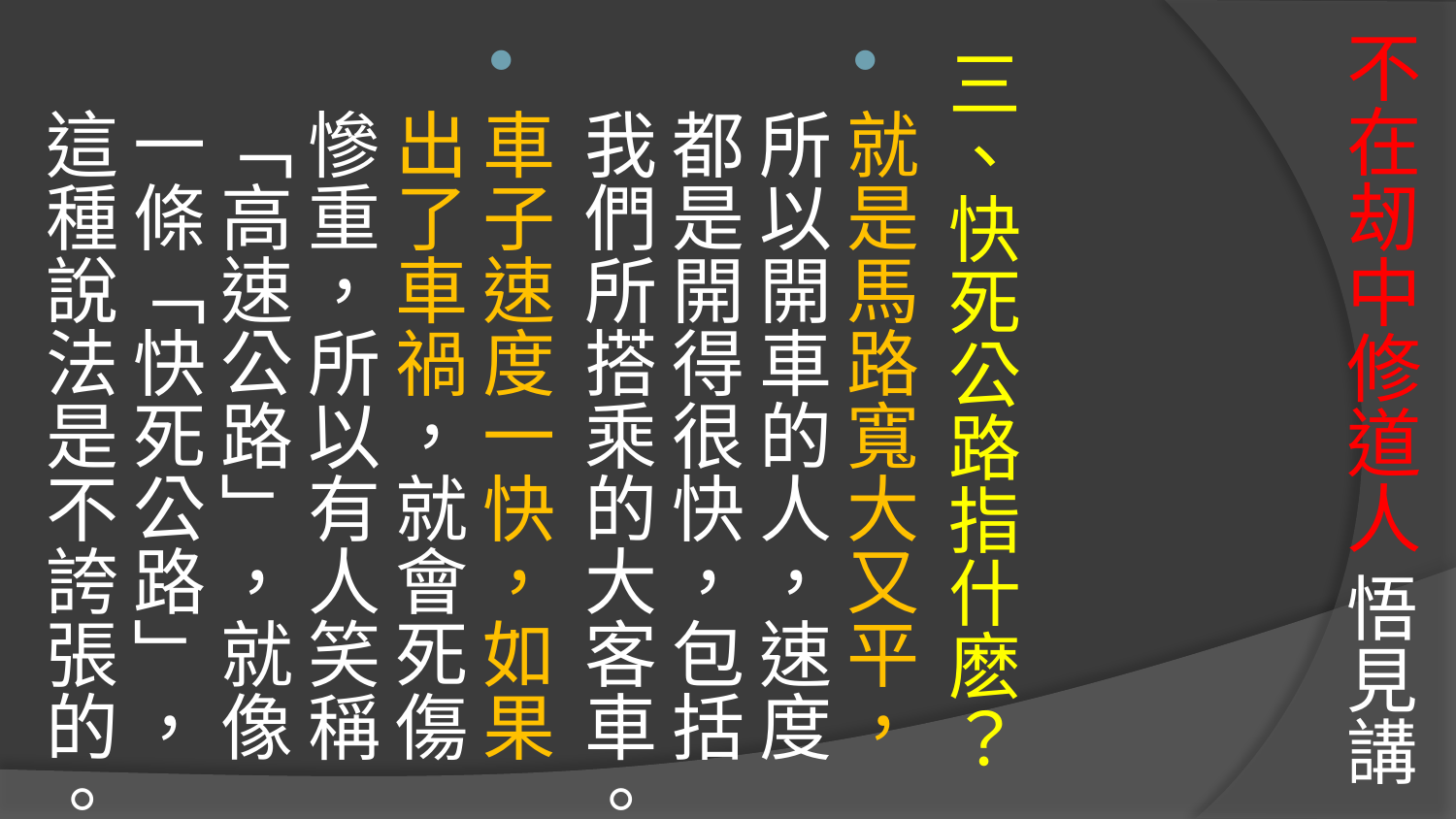

# 不在刼中修道人 悟見講
三、快死公路指什麽？
就是馬路寬大又平，所以開車的人，速度都是開得很快，包括我們所搭乘的大客車。
車子速度一快，如果出了車禍，就會死傷慘重，所以有人笑稱「高速公路」，就像一條「快死公路」，這種說法是不誇張的。